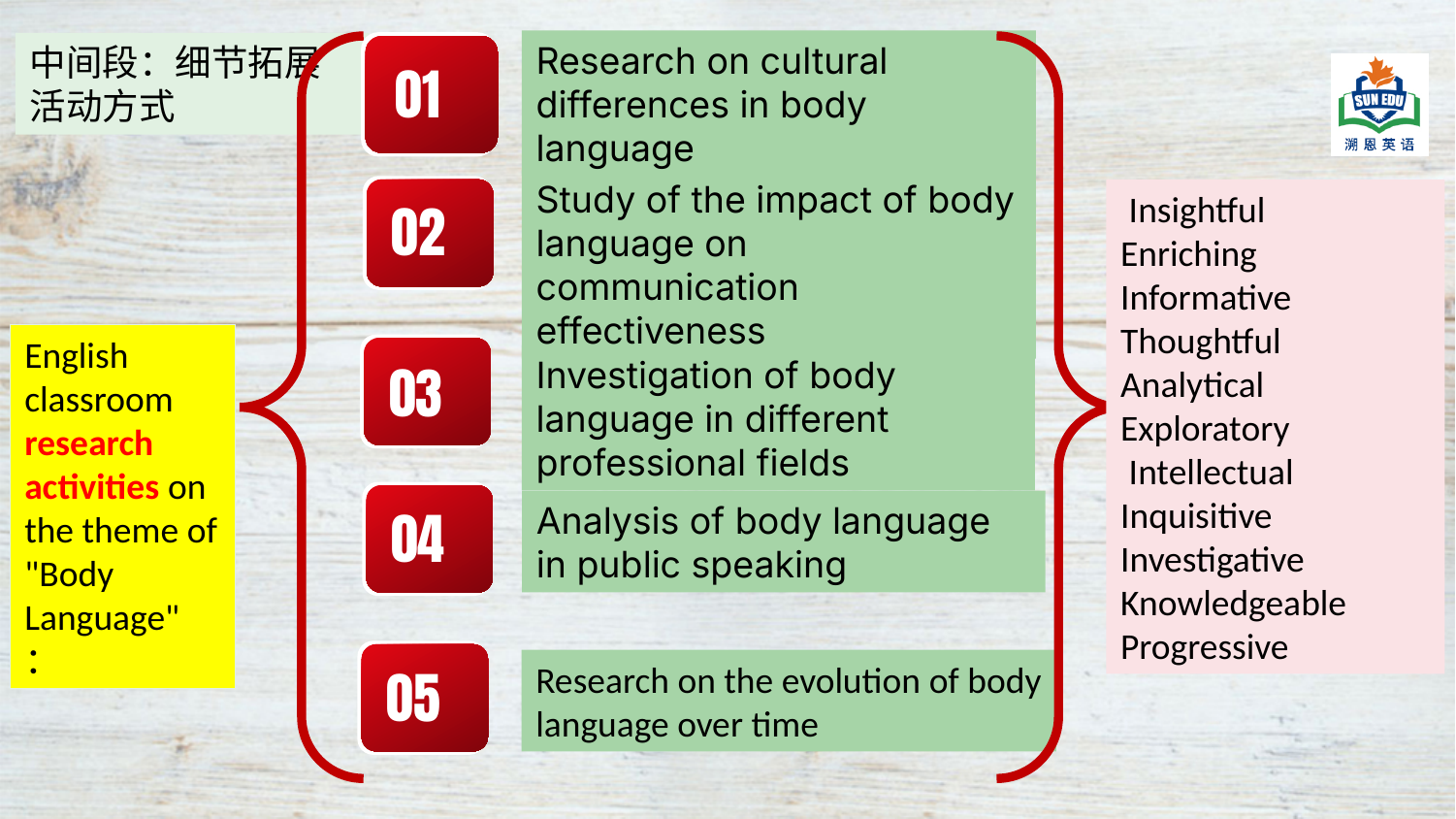

Research on cultural differences in body language

01
中间段：细节拓展
活动方式

Study of the impact of body language on communication effectiveness

02
 Insightful
Enriching
Informative
Thoughtful
Analytical
Exploratory
 Intellectual
Inquisitive
Investigative
Knowledgeable Progressive
English classroom research activities on the theme of "Body Language"：

03
Investigation of body language in different professional fields

04
Analysis of body language in public speaking

05
Research on the evolution of body language over time